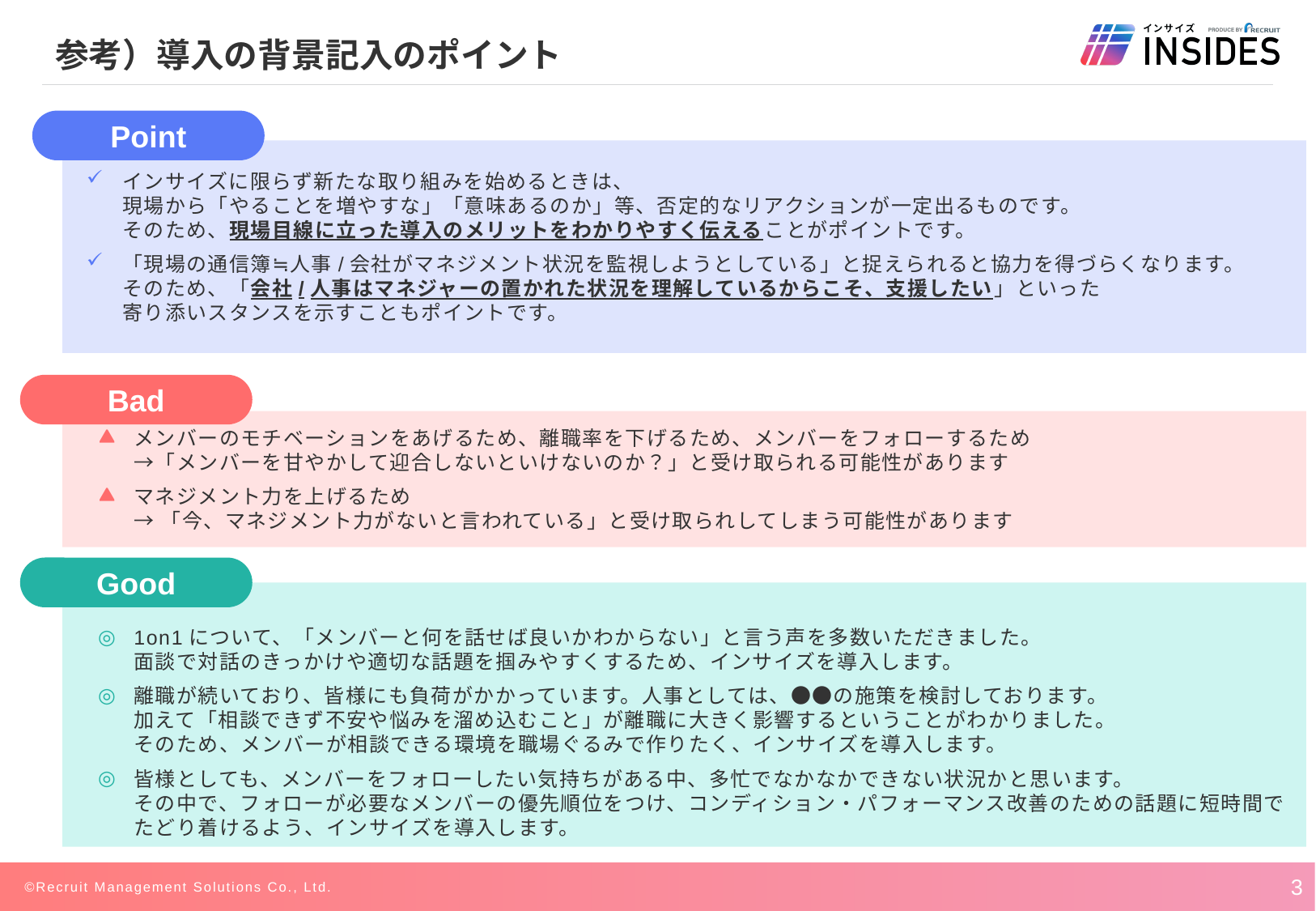

# 参考）導入の背景記入のポイント
Point
インサイズに限らず新たな取り組みを始めるときは、
現場から「やることを増やすな」「意味あるのか」等、否定的なリアクションが一定出るものです。
そのため、現場目線に立った導入のメリットをわかりやすく伝えることがポイントです。
「現場の通信簿≒人事/会社がマネジメント状況を監視しようとしている」と捉えられると協力を得づらくなります。
そのため、「会社/人事はマネジャーの置かれた状況を理解しているからこそ、支援したい」といった
寄り添いスタンスを示すこともポイントです。
Bad
メンバーのモチベーションをあげるため、離職率を下げるため、メンバーをフォローするため
→「メンバーを甘やかして迎合しないといけないのか？」と受け取られる可能性があります
マネジメント力を上げるため
→ 「今、マネジメント力がないと言われている」と受け取られしてしまう可能性があります
Good

1on1について、「メンバーと何を話せば良いかわからない」と言う声を多数いただきました。
面談で対話のきっかけや適切な話題を掴みやすくするため、インサイズを導入します。
離職が続いており、皆様にも負荷がかかっています。人事としては、●●の施策を検討しております。
加えて「相談できず不安や悩みを溜め込むこと」が離職に大きく影響するということがわかりました。
そのため、メンバーが相談できる環境を職場ぐるみで作りたく、インサイズを導入します。
皆様としても、メンバーをフォローしたい気持ちがある中、多忙でなかなかできない状況かと思います。
その中で、フォローが必要なメンバーの優先順位をつけ、コンディション・パフォーマンス改善のための話題に短時間でたどり着けるよう、インサイズを導入します。